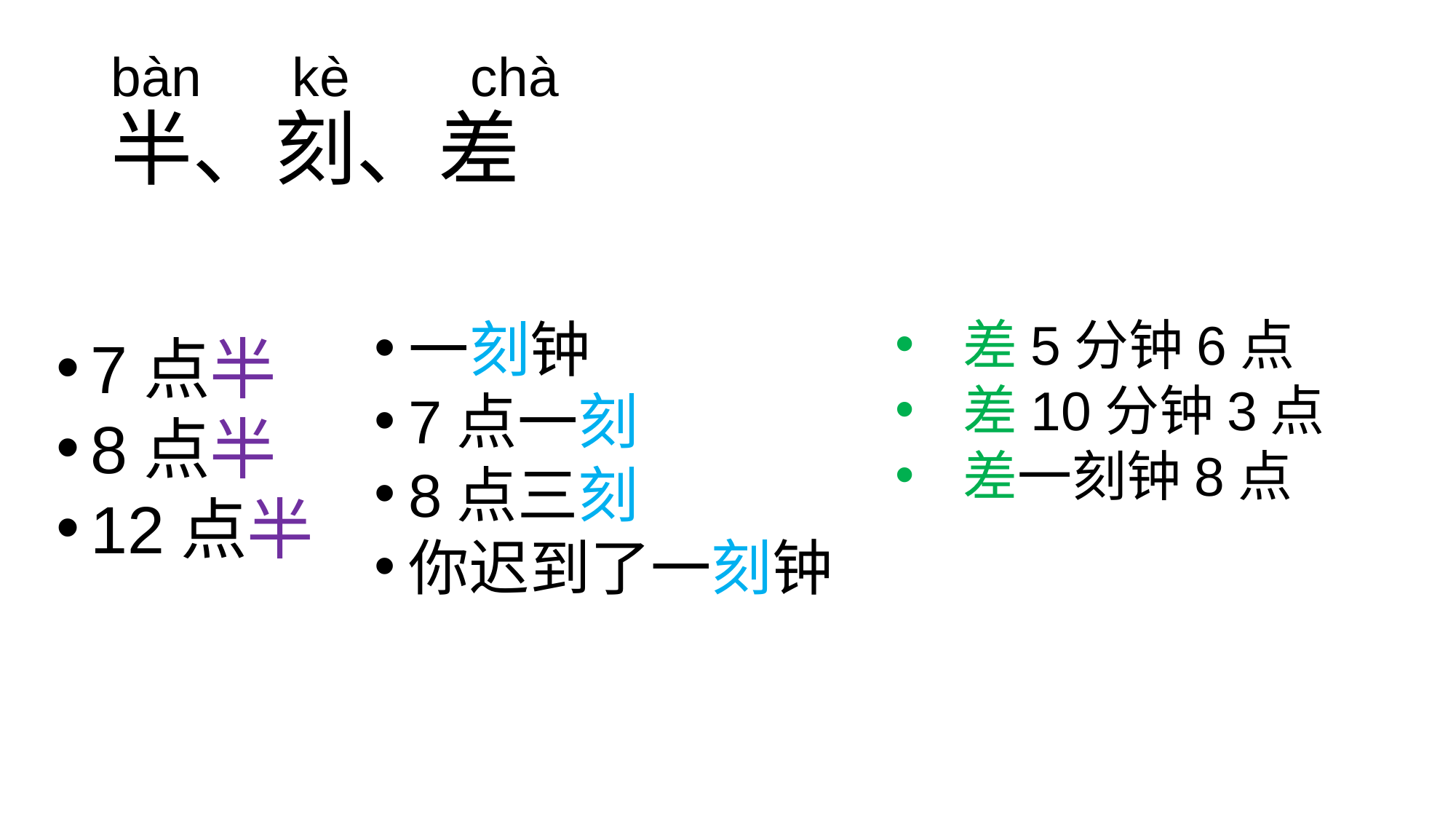

# bàn      kè        chà 半、刻、差
差5分钟6点
差10分钟3点
差一刻钟8点

一刻钟
7点一刻
8点三刻
你迟到了一刻钟

7点半
8点半
12点半